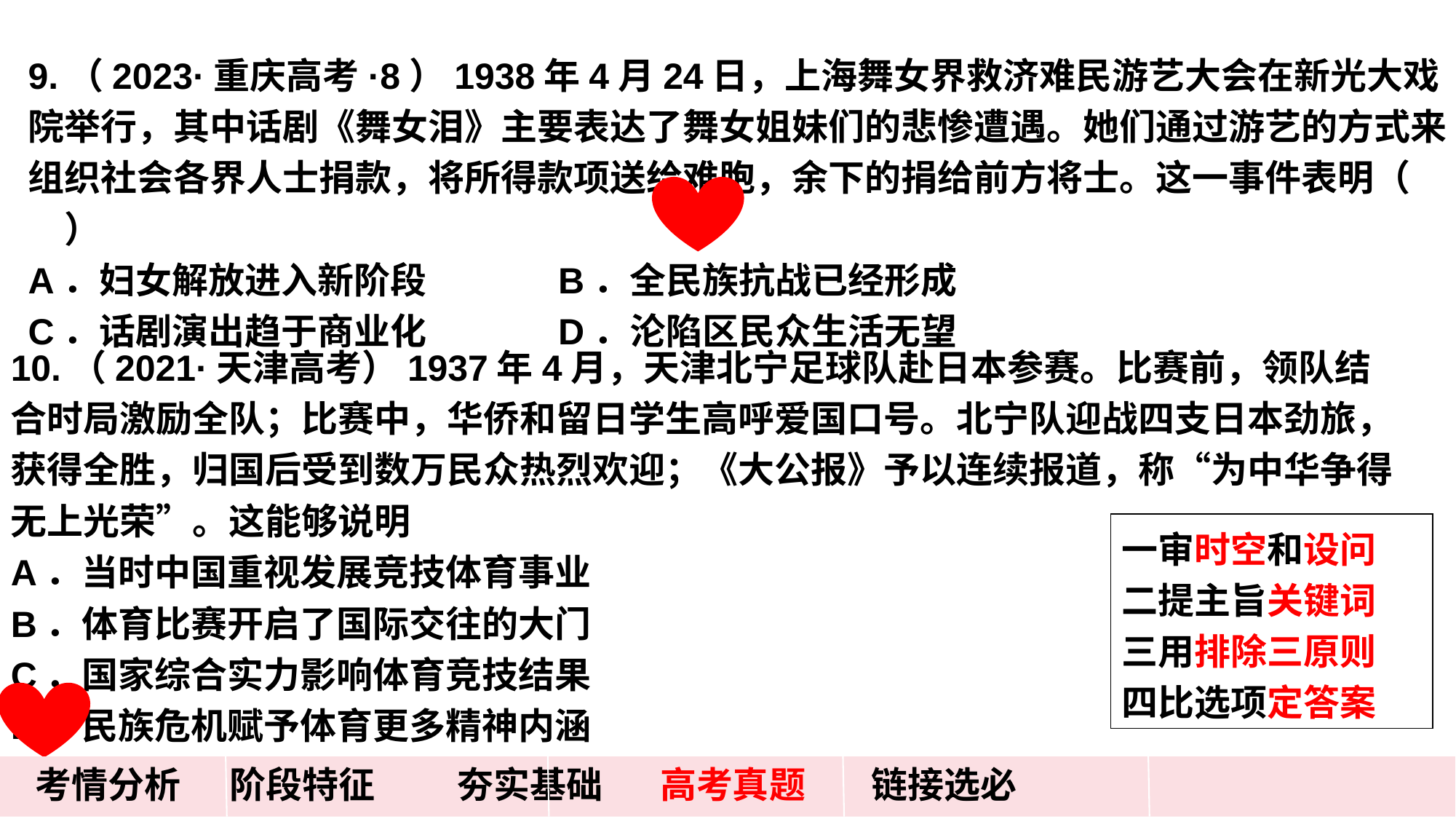

9.（2023·重庆高考·8）1938年4月24日，上海舞女界救济难民游艺大会在新光大戏院举行，其中话剧《舞女泪》主要表达了舞女姐妹们的悲惨遭遇。她们通过游艺的方式来组织社会各界人士捐款，将所得款项送给难胞，余下的捐给前方将士。这一事件表明（　　）
A．妇女解放进入新阶段               B．全民族抗战已经形成
C．话剧演出趋于商业化               D．沦陷区民众生活无望

10.（2021·天津高考）1937年4月，天津北宁足球队赴日本参赛。比赛前，领队结合时局激励全队；比赛中，华侨和留日学生高呼爱国口号。北宁队迎战四支日本劲旅，获得全胜，归国后受到数万民众热烈欢迎；《大公报》予以连续报道，称“为中华争得无上光荣”。这能够说明
A．当时中国重视发展竞技体育事业
B．体育比赛开启了国际交往的大门
C．国家综合实力影响体育竞技结果
D．民族危机赋予体育更多精神内涵
一审时空和设问
二提主旨关键词
三用排除三原则
四比选项定答案

  考情分析      阶段特征          夯实基础       高考真题        链接选必